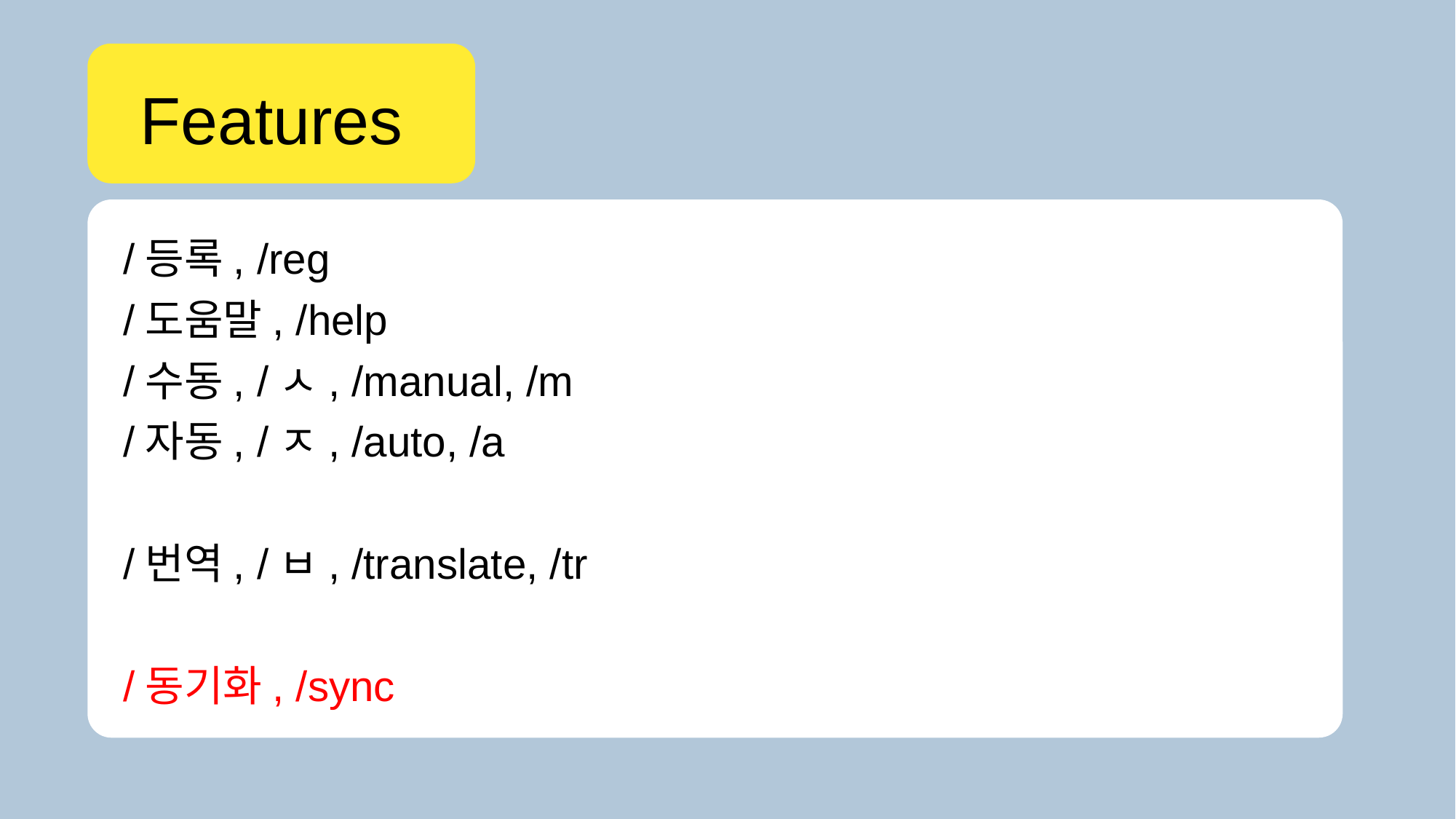

# Features

/등록, /reg
/도움말, /help
/수동, /ㅅ, /manual, /m
/자동, /ㅈ, /auto, /a

/번역, /ㅂ, /translate, /tr

/동기화, /sync